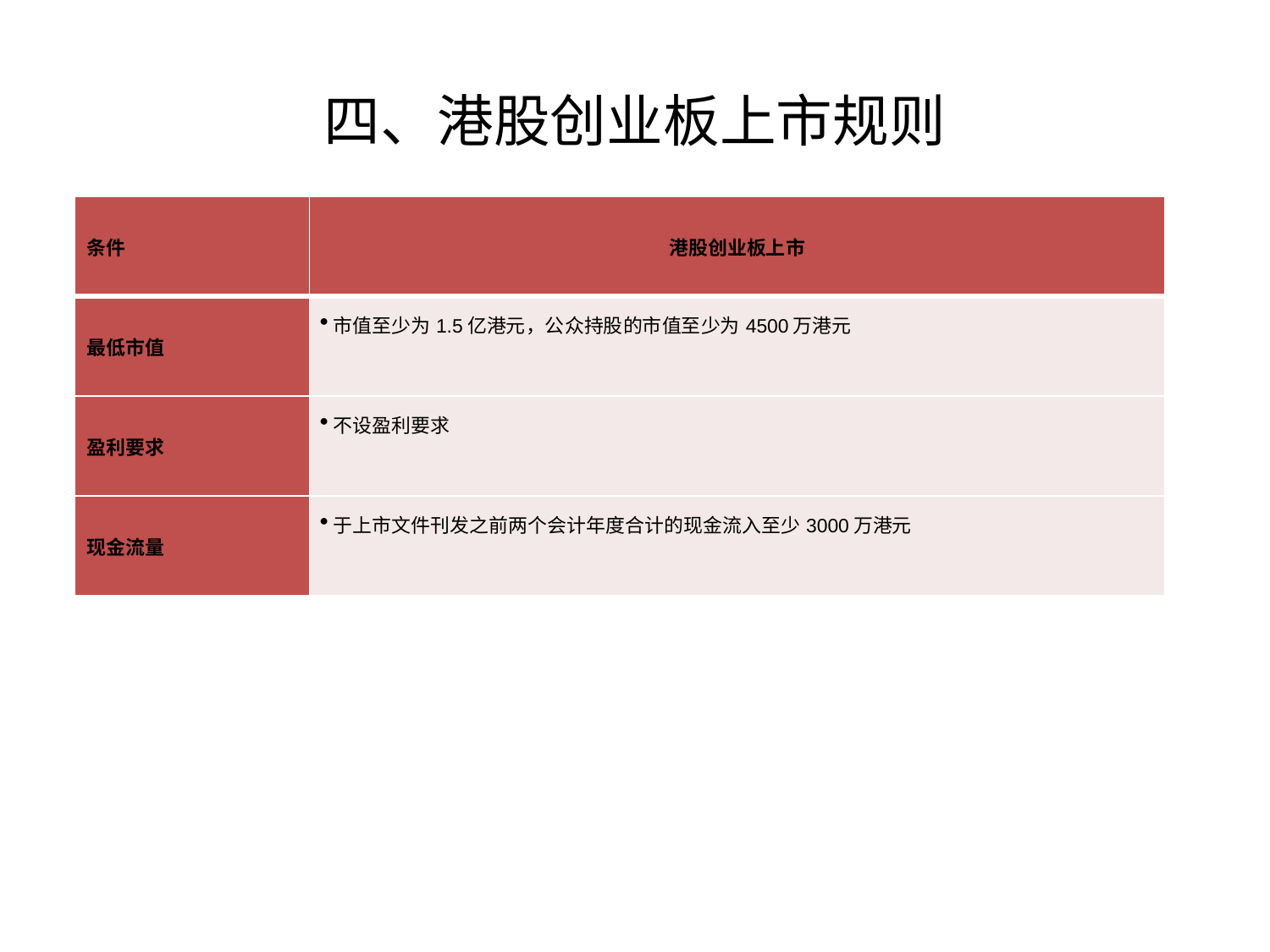

四、港股创业板上市规则
| 条件 | 港股创业板上市 |
| --- | --- |
| 最低市值 | 市值至少为1.5亿港元，公众持股的市值至少为4500万港元 |
| 盈利要求 | 不设盈利要求 |
| 现金流量 | 于上市文件刊发之前两个会计年度合计的现金流入至少3000万港元 |